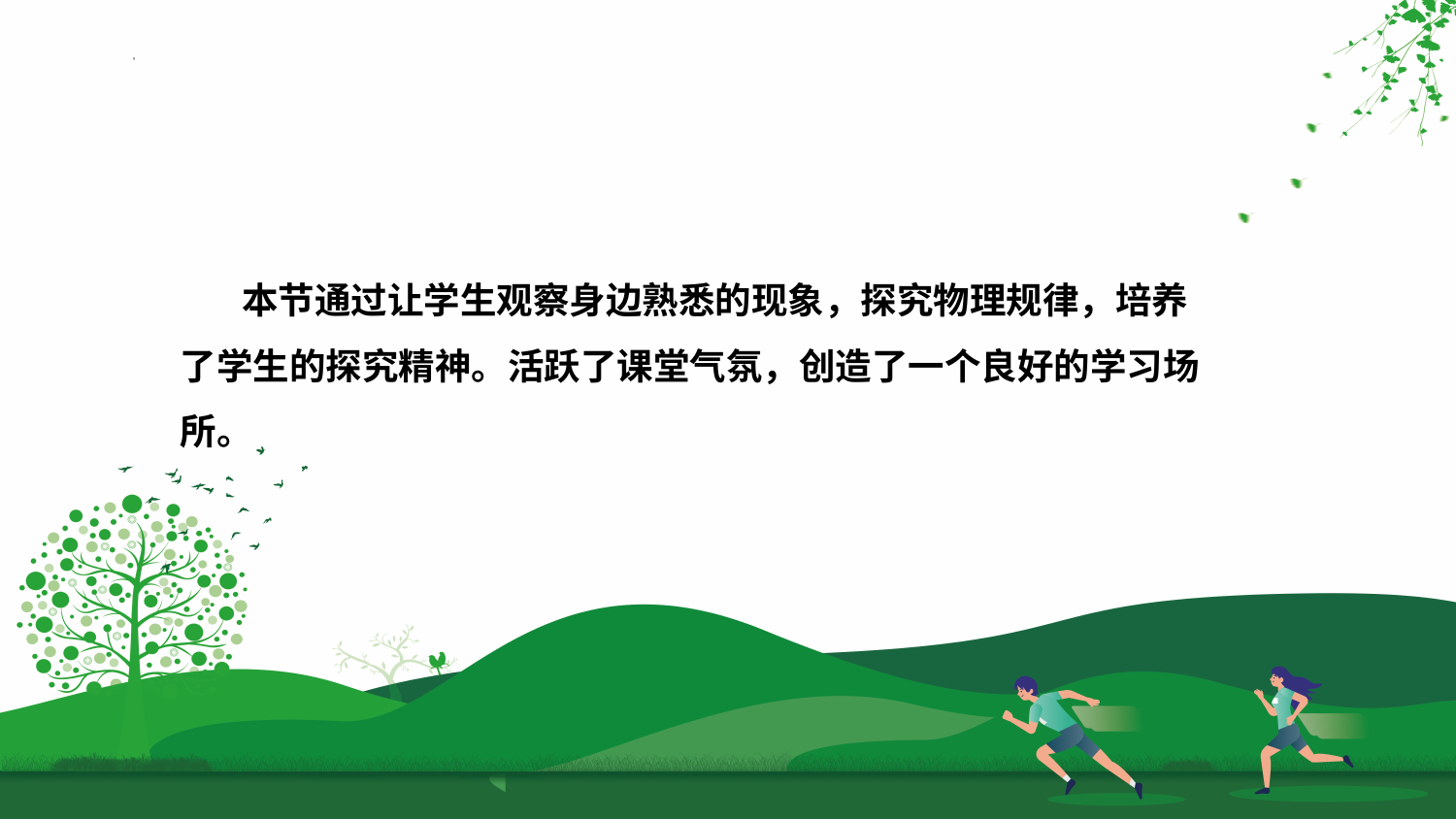

本节通过让学生观察身边熟悉的现象，探究物理规律，培养了学生的探究精神。活跃了课堂气氛，创造了一个良好的学习场所。